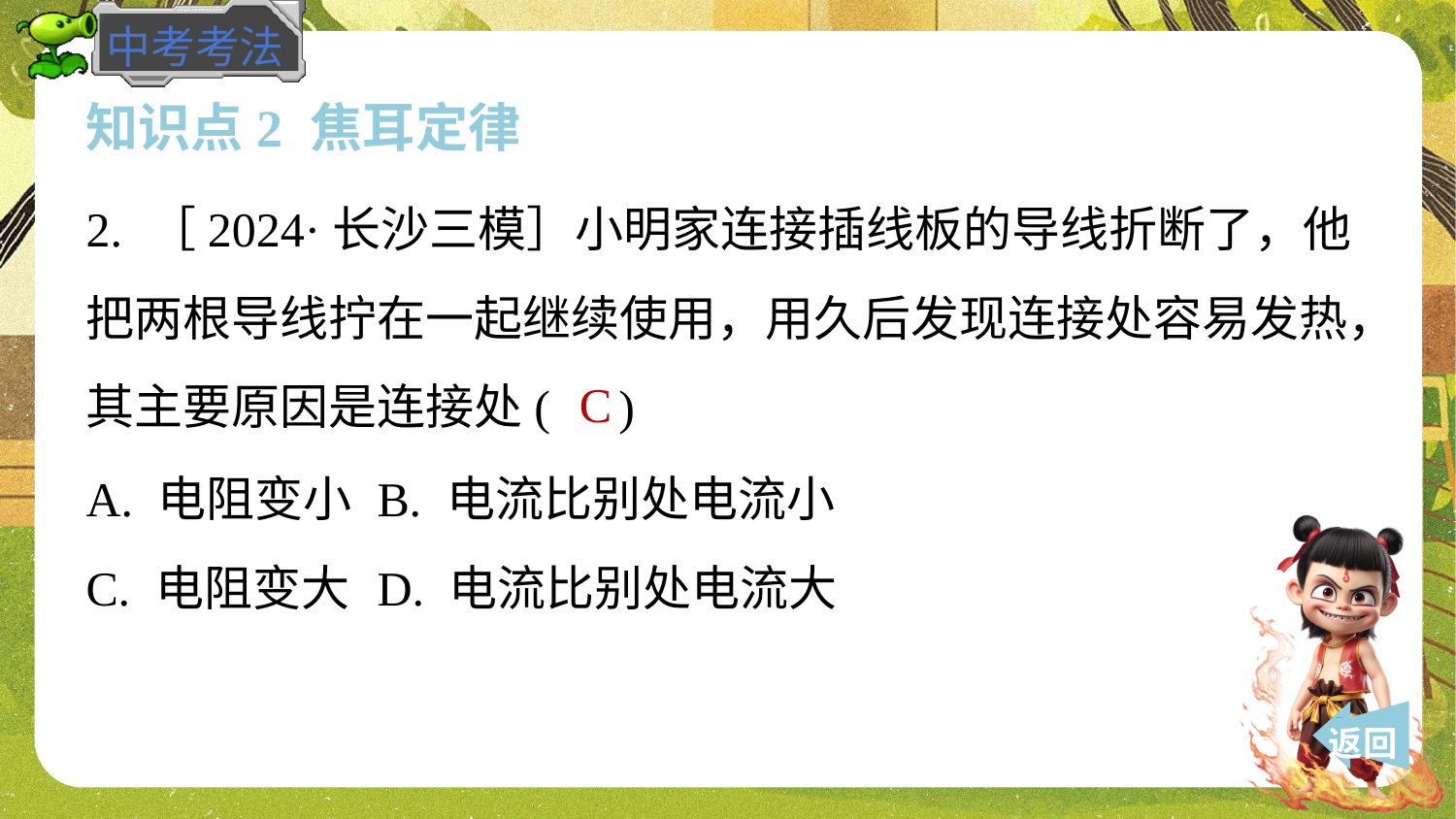

知识点2 焦耳定律
2. ［2024·长沙三模］小明家连接插线板的导线折断了，他
把两根导线拧在一起继续使用，用久后发现连接处容易发热，
其主要原因是连接处(     )
C
A. 电阻变小	B. 电流比别处电流小
C. 电阻变大	D. 电流比别处电流大
 返回